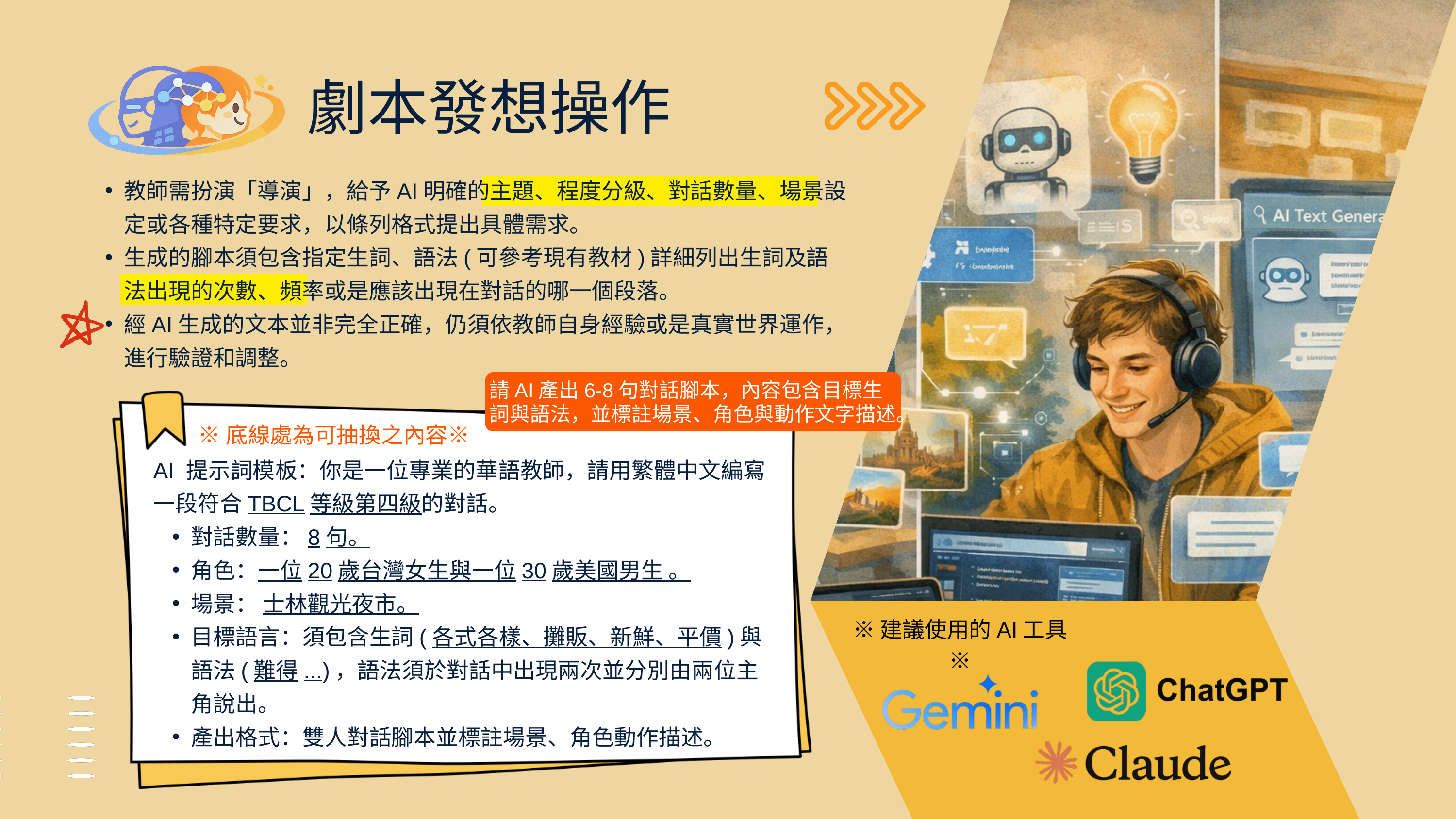

劇本發想操作

教師需扮演「導演」，給予AI明確的主題、程度分級、對話數量、場景設定或各種特定要求，以條列格式提出具體需求。
生成的腳本須包含指定生詞、語法(可參考現有教材)詳細列出生詞及語法出現的次數、頻率或是應該出現在對話的哪一個段落。
經AI生成的文本並非完全正確，仍須依教師自身經驗或是真實世界運作，進行驗證和調整。

請AI產出6-8句對話腳本，內容包含目標生詞與語法，並標註場景、角色與動作文字描述。

※底線處為可抽換之內容※
AI 提示詞模板：你是一位專業的華語教師，請用繁體中文編寫一段符合TBCL等級第四級的對話。
對話數量：8句。
角色：一位20歲台灣女生與一位30歲美國男生 。
場景： 士林觀光夜市。
目標語言：須包含生詞(各式各樣、攤販、新鮮、平價)與語法(難得...)，語法須於對話中出現兩次並分別由兩位主角說出。
產出格式：雙人對話腳本並標註場景、角色動作描述。

※建議使用的AI工具※